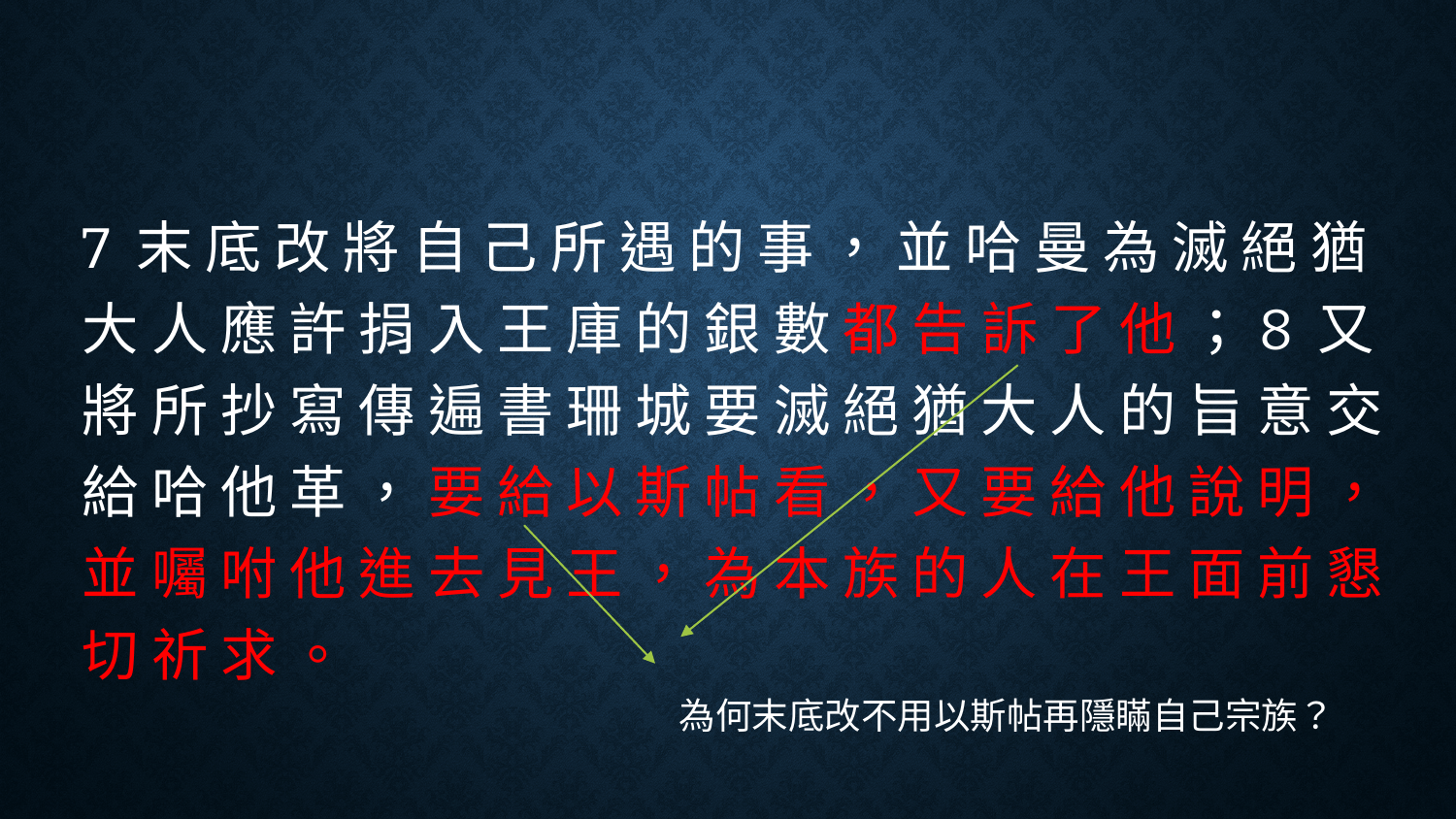

#
7 末 底 改 將 自 己 所 遇 的 事 ， 並 哈 曼 為 滅 絕 猶 大 人 應 許 捐 入 王 庫 的 銀 數 都 告 訴 了 他 ；8 又 將 所 抄 寫 傳 遍 書 珊 城 要 滅 絕 猶 大 人 的 旨 意 交 給 哈 他 革 ， 要 給 以 斯 帖 看 ， 又 要 給 他 說 明 ， 並 囑 咐 他 進 去 見 王 ， 為 本 族 的 人 在 王 面 前 懇 切 祈 求 。
為何末底改不用以斯帖再隱瞞自己宗族？